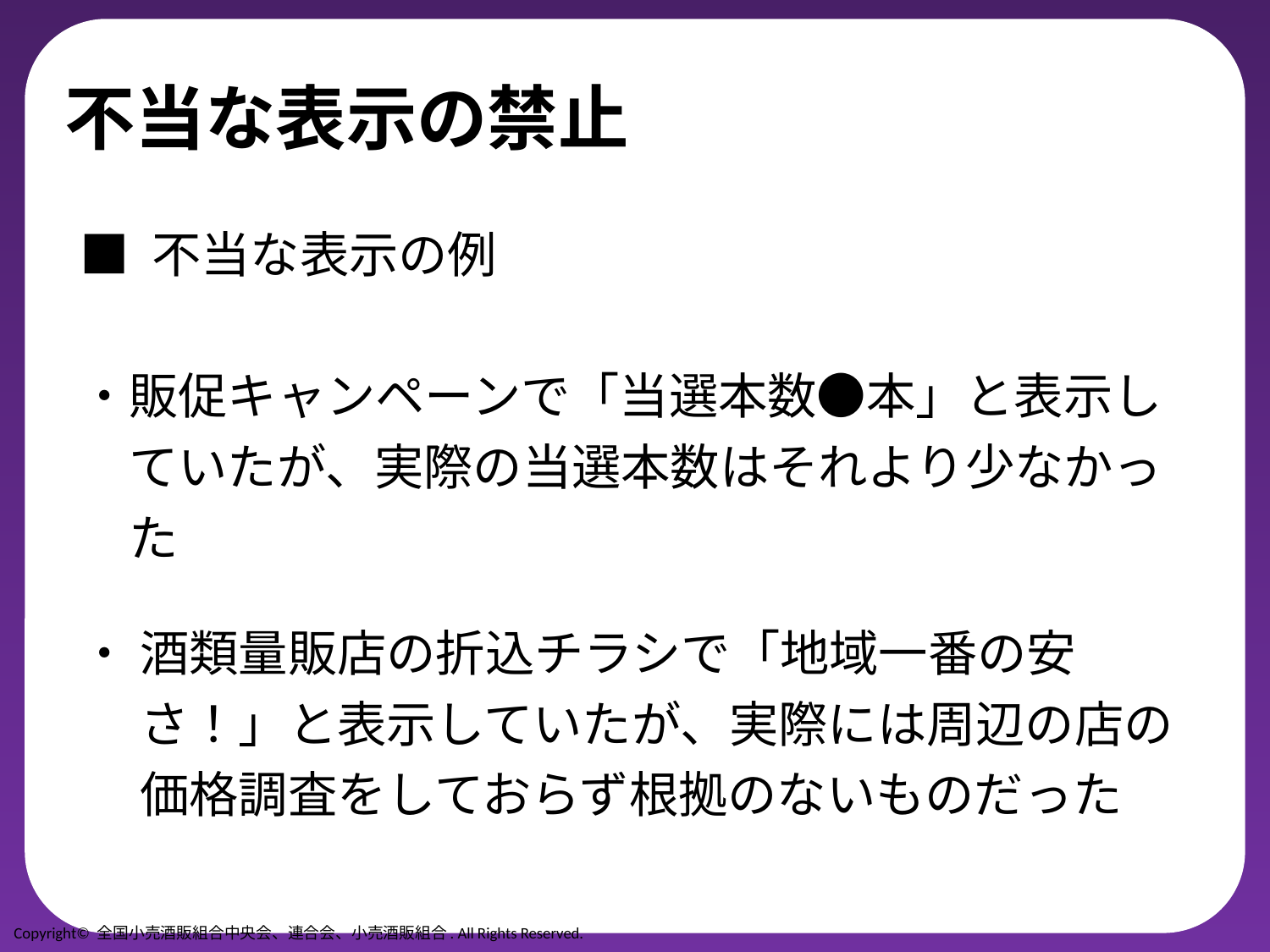

# 不当な表示の禁止
■ 不当な表示の例

・販促キャンペーンで「当選本数●本」と表示し
　ていたが、実際の当選本数はそれより少なかっ
　た

・ 酒類量販店の折込チラシで「地域一番の安
　 さ！」と表示していたが、実際には周辺の店の
　 価格調査をしておらず根拠のないものだった

Copyright© 全国小売酒販組合中央会、連合会、小売酒販組合. All Rights Reserved.